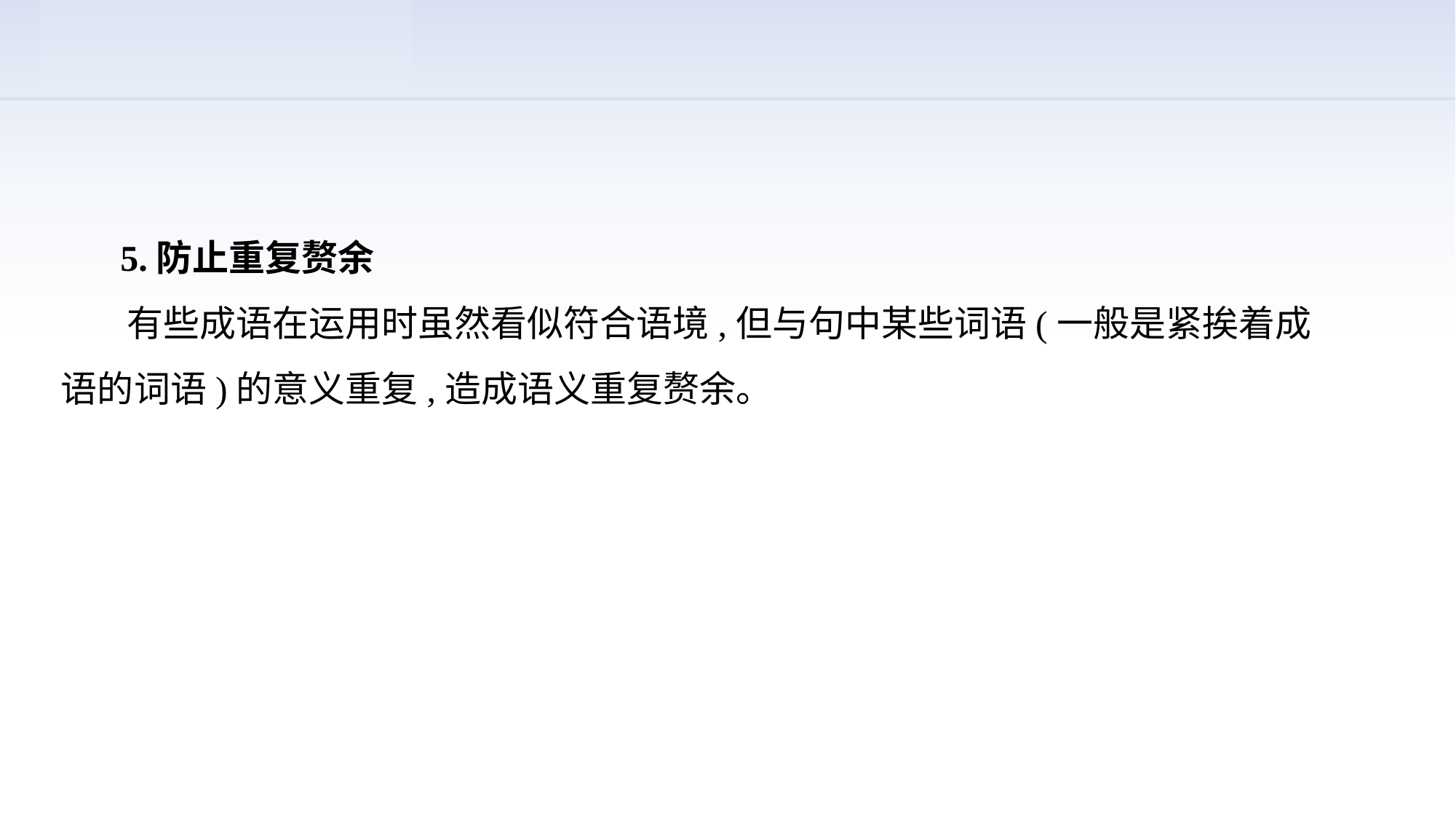

5.防止重复赘余
       有些成语在运用时虽然看似符合语境,但与句中某些词语(一般是紧挨着成语的词语)的意义重复,造成语义重复赘余。